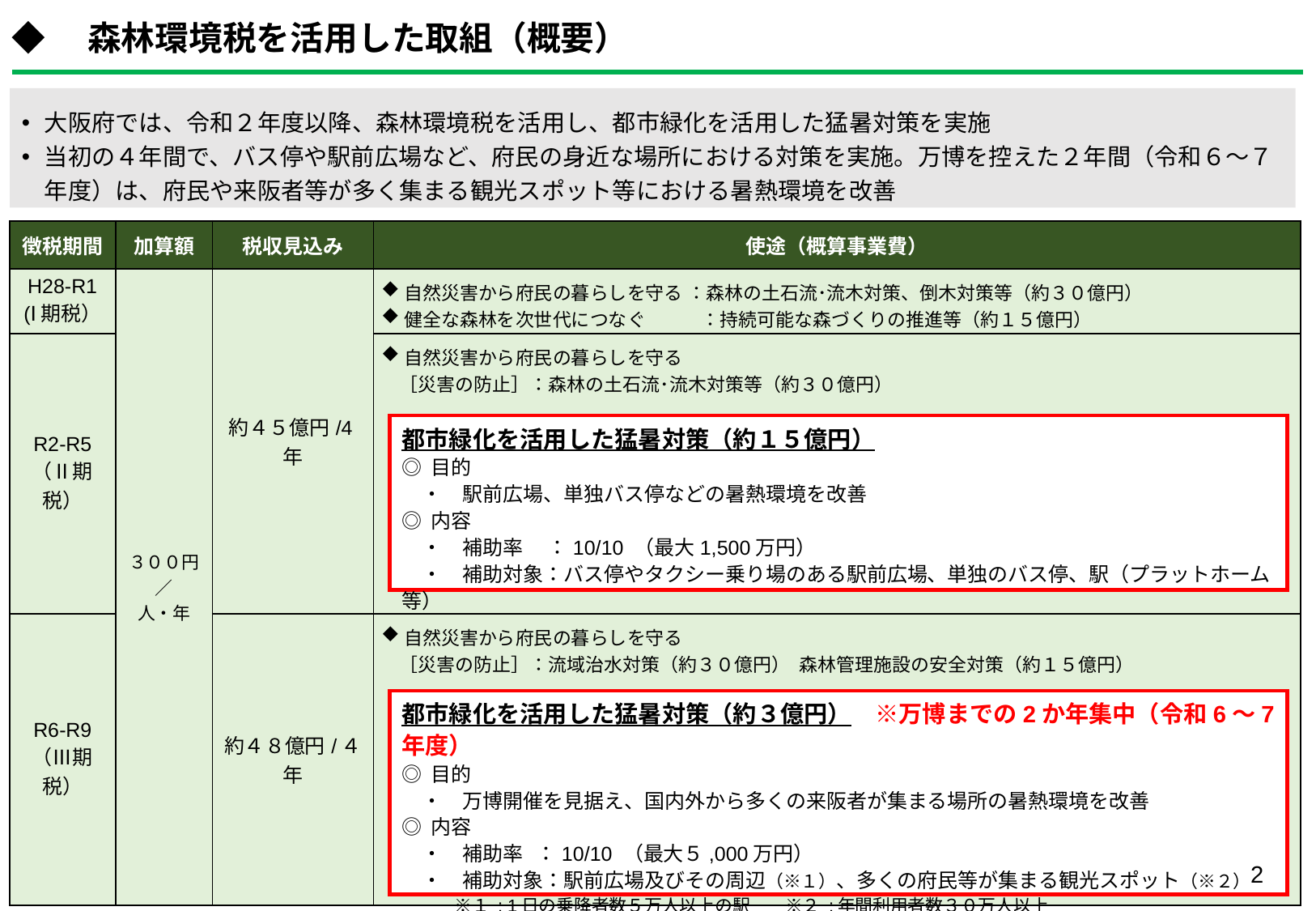

◆　森林環境税を活用した取組（概要）
大阪府では、令和２年度以降、森林環境税を活用し、都市緑化を活用した猛暑対策を実施
当初の４年間で、バス停や駅前広場など、府民の身近な場所における対策を実施。万博を控えた２年間（令和６～７年度）は、府民や来阪者等が多く集まる観光スポット等における暑熱環境を改善
| 徴税期間 | 加算額 | 税収見込み | 使途（概算事業費） |
| --- | --- | --- | --- |
| H28-R1 (Ⅰ期税） | ３００円／ 人・年 | 約４５億円/4年 | 自然災害から府民の暮らしを守る ：森林の土石流･流木対策、倒木対策等（約３０億円） 健全な森林を次世代につなぐ　　　：持続可能な森づくりの推進等（約１５億円） |
| R2-R5 （Ⅱ期税） |  |  | 自然災害から府民の暮らしを守る 　［災害の防止］：森林の土石流･流木対策等（約３０億円） |
| R6-R9 （Ⅲ期税） |  | 約４８億円/４年 | 自然災害から府民の暮らしを守る 　［災害の防止］：流域治水対策（約３０億円） 森林管理施設の安全対策（約１５億円） |
都市緑化を活用した猛暑対策（約１５億円）
◎ 目的
　・　駅前広場、単独バス停などの暑熱環境を改善
◎ 内容
　・　補助率　 ：10/10 （最大1,500万円）
　・　補助対象：バス停やタクシー乗り場のある駅前広場、単独のバス停、駅（プラットホーム等）
都市緑化を活用した猛暑対策（約３億円）　※万博までの2か年集中（令和6～7年度）
◎ 目的
　・　万博開催を見据え、国内外から多くの来阪者が集まる場所の暑熱環境を改善
◎ 内容
　・　補助率   ：10/10 （最大５,000万円）
　・　補助対象：駅前広場及びその周辺（※１）、多くの府民等が集まる観光スポット（※２）
　　　※１ : 1日の乗降者数５万人以上の駅　　※２ :年間利用者数３０万人以上
2